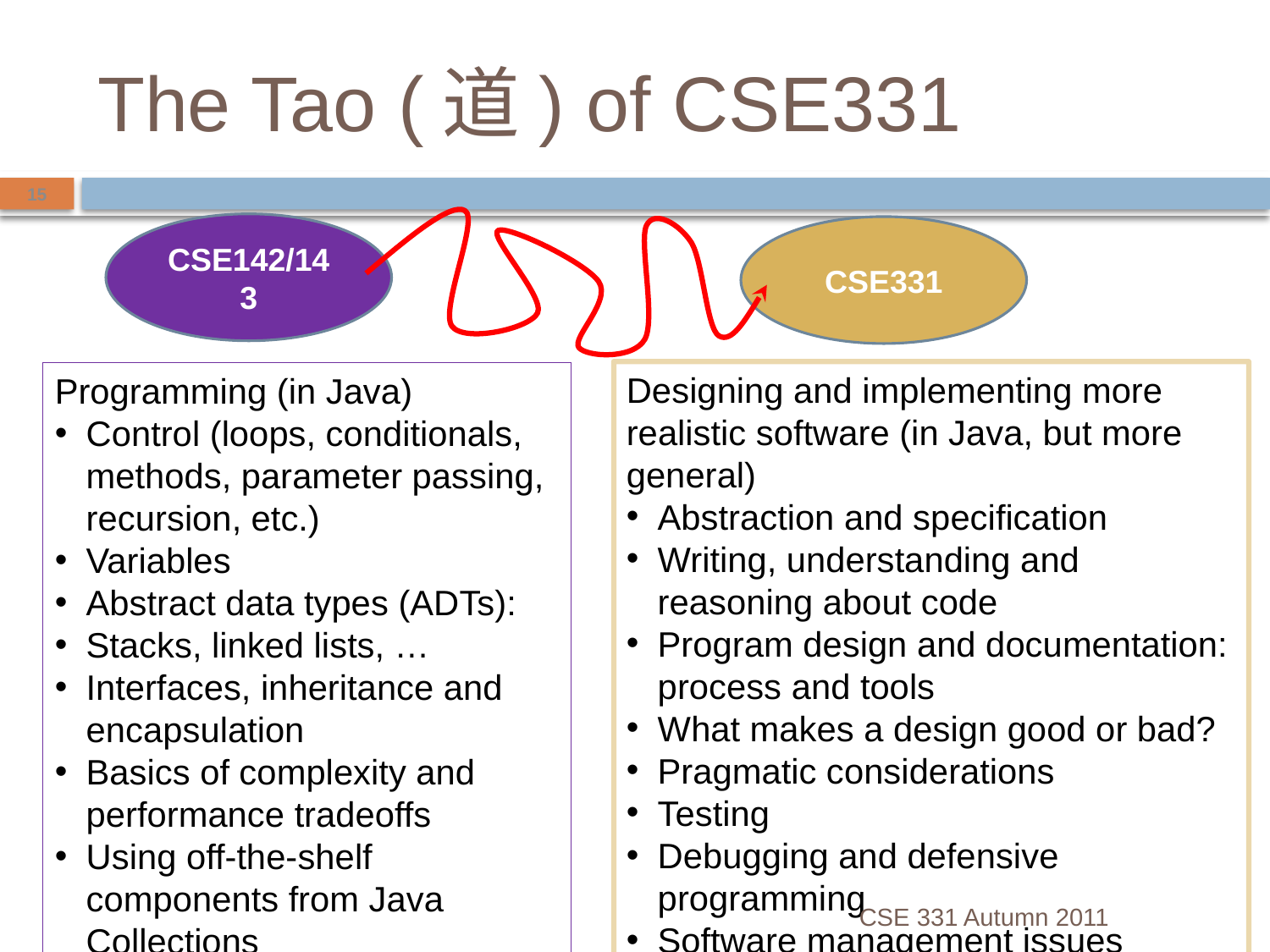

# The Tao (道) of CSE331
15

CSE142/143
CSE331
Designing and implementing more realistic software (in Java, but more general)
Abstraction and specification
Writing, understanding and reasoning about code
Program design and documentation: process and tools
What makes a design good or bad?
Pragmatic considerations
Testing
Debugging and defensive programming
Software management issues
Programming (in Java)
Control (loops, conditionals, methods, parameter passing, recursion, etc.)
Variables
Abstract data types (ADTs):
Stacks, linked lists, …
Interfaces, inheritance and encapsulation
Basics of complexity and performance tradeoffs
Using off-the-shelf components from Java Collections
CSE 331 Autumn 2011